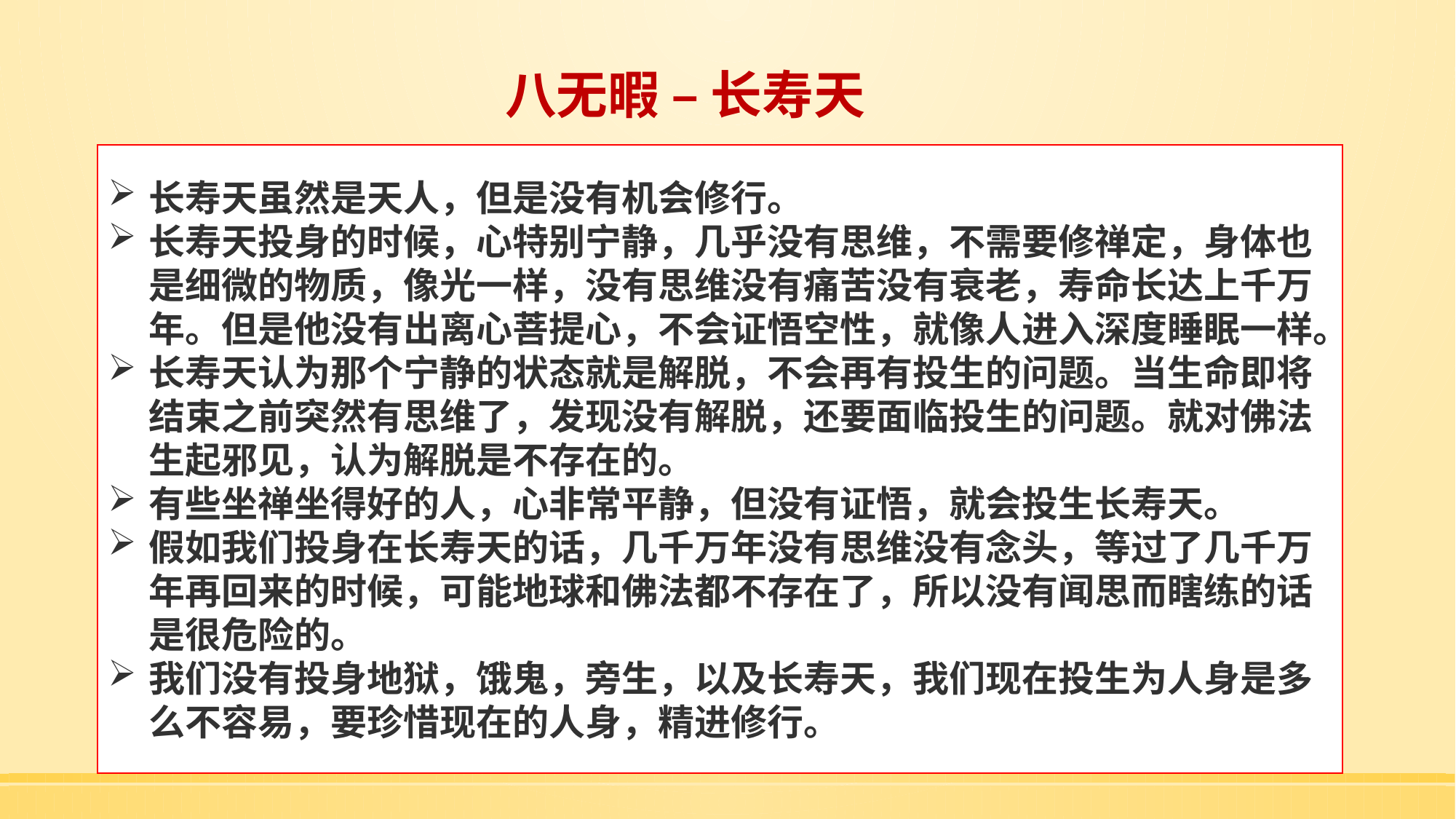

# 八无暇 – 长寿天
长寿天虽然是天人，但是没有机会修行。
长寿天投身的时候，心特别宁静，几乎没有思维，不需要修禅定，身体也是细微的物质，像光一样，没有思维没有痛苦没有衰老，寿命长达上千万年。但是他没有出离心菩提心，不会证悟空性，就像人进入深度睡眠一样。
长寿天认为那个宁静的状态就是解脱，不会再有投生的问题。当生命即将结束之前突然有思维了，发现没有解脱，还要面临投生的问题。就对佛法生起邪见，认为解脱是不存在的。
有些坐禅坐得好的人，心非常平静，但没有证悟，就会投生长寿天。
假如我们投身在长寿天的话，几千万年没有思维没有念头，等过了几千万年再回来的时候，可能地球和佛法都不存在了，所以没有闻思而瞎练的话是很危险的。
我们没有投身地狱，饿鬼，旁生，以及长寿天，我们现在投生为人身是多么不容易，要珍惜现在的人身，精进修行。